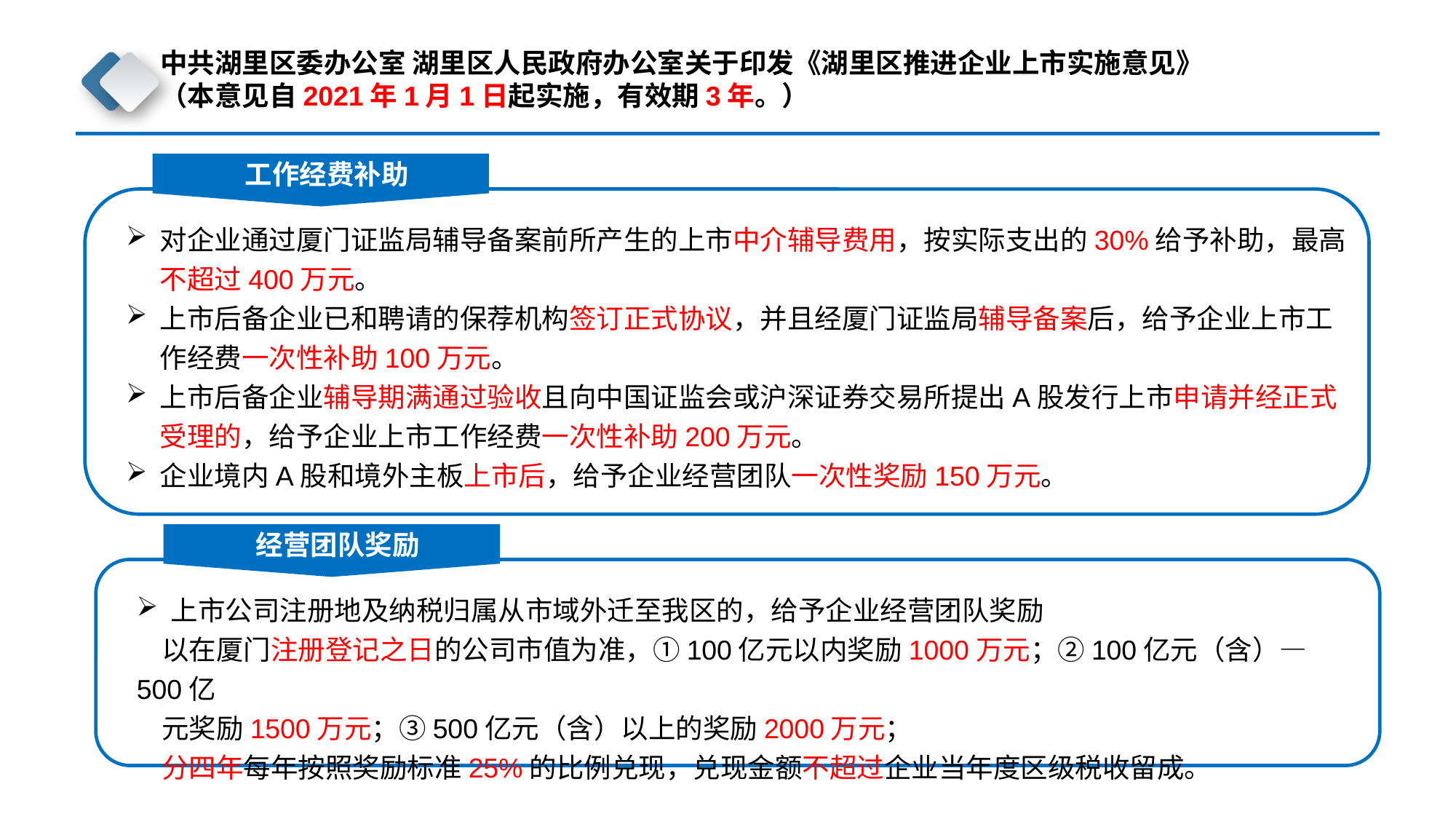

中共湖里区委办公室 湖里区人民政府办公室关于印发《湖里区推进企业上市实施意见》
（本意见自2021年1月1日起实施，有效期3年。）

工作经费补助

对企业通过厦门证监局辅导备案前所产生的上市中介辅导费用，按实际支出的30%给予补助，最高不超过400万元。
上市后备企业已和聘请的保荐机构签订正式协议，并且经厦门证监局辅导备案后，给予企业上市工作经费一次性补助100万元。
上市后备企业辅导期满通过验收且向中国证监会或沪深证券交易所提出A股发行上市申请并经正式受理的，给予企业上市工作经费一次性补助200万元。
企业境内A股和境外主板上市后，给予企业经营团队一次性奖励150万元。

经营团队奖励

上市公司注册地及纳税归属从市域外迁至我区的，给予企业经营团队奖励
   以在厦门注册登记之日的公司市值为准，①100亿元以内奖励1000万元；②100亿元（含）—500亿
   元奖励1500万元；③500亿元（含）以上的奖励2000万元；
   分四年每年按照奖励标准25%的比例兑现，兑现金额不超过企业当年度区级税收留成。